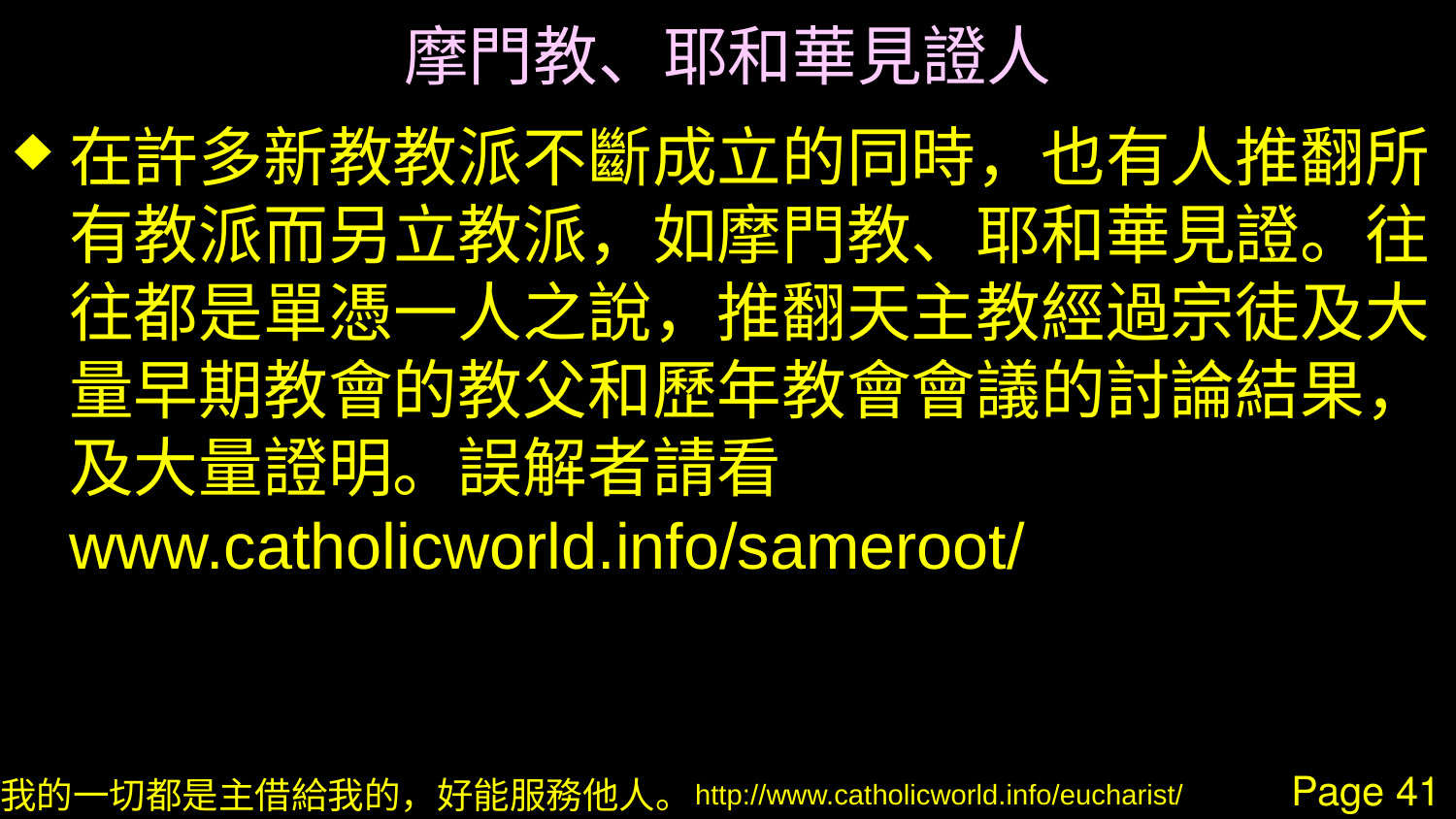

# 摩門教、耶和華見證人
在許多新教教派不斷成立的同時，也有人推翻所有教派而另立教派，如摩門教、耶和華見證。往往都是單憑一人之說，推翻天主教經過宗徒及大量早期教會的教父和歷年教會會議的討論結果，及大量證明。誤解者請看www.catholicworld.info/sameroot/